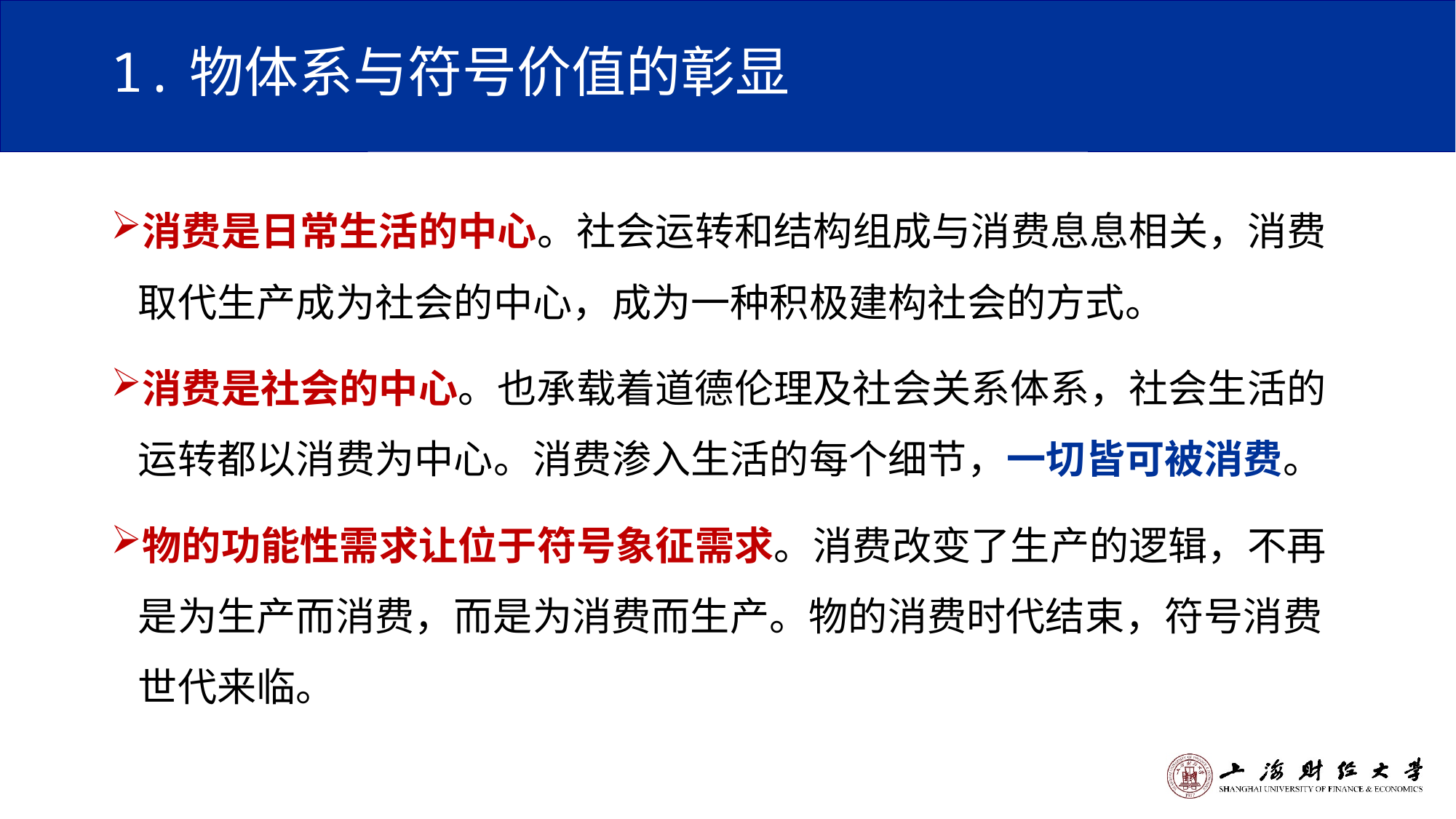

# 1.物体系与符号价值的彰显
消费是日常生活的中心。社会运转和结构组成与消费息息相关，消费取代生产成为社会的中心，成为一种积极建构社会的方式。
消费是社会的中心。也承载着道德伦理及社会关系体系，社会生活的运转都以消费为中心。消费渗入生活的每个细节，一切皆可被消费。
物的功能性需求让位于符号象征需求。消费改变了生产的逻辑，不再是为生产而消费，而是为消费而生产。物的消费时代结束，符号消费世代来临。